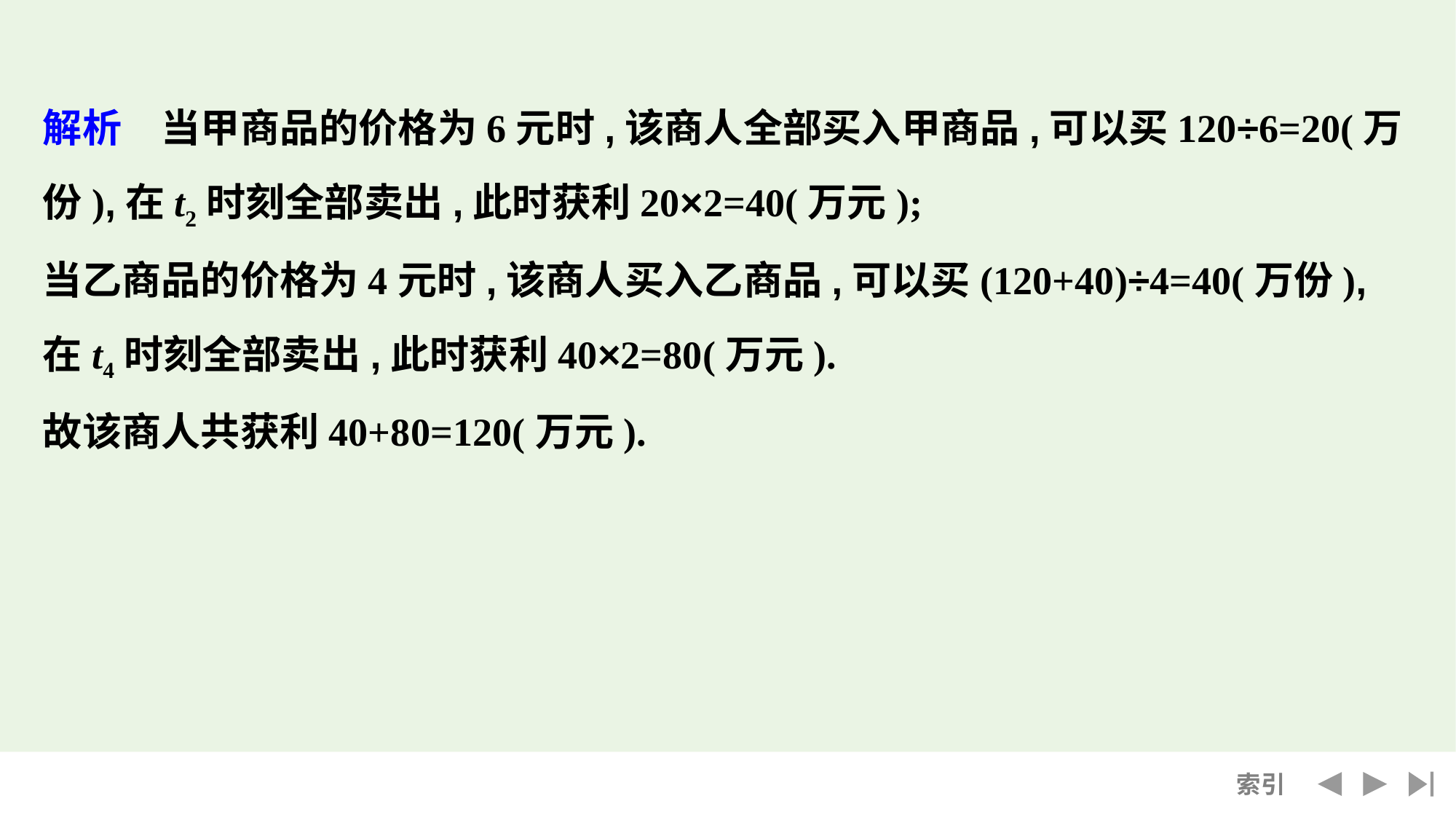

解析　当甲商品的价格为6元时,该商人全部买入甲商品,可以买120÷6=20(万份),在t2时刻全部卖出,此时获利20×2=40(万元);
当乙商品的价格为4元时,该商人买入乙商品,可以买(120+40)÷4=40(万份),在t4时刻全部卖出,此时获利40×2=80(万元).
故该商人共获利40+80=120(万元).